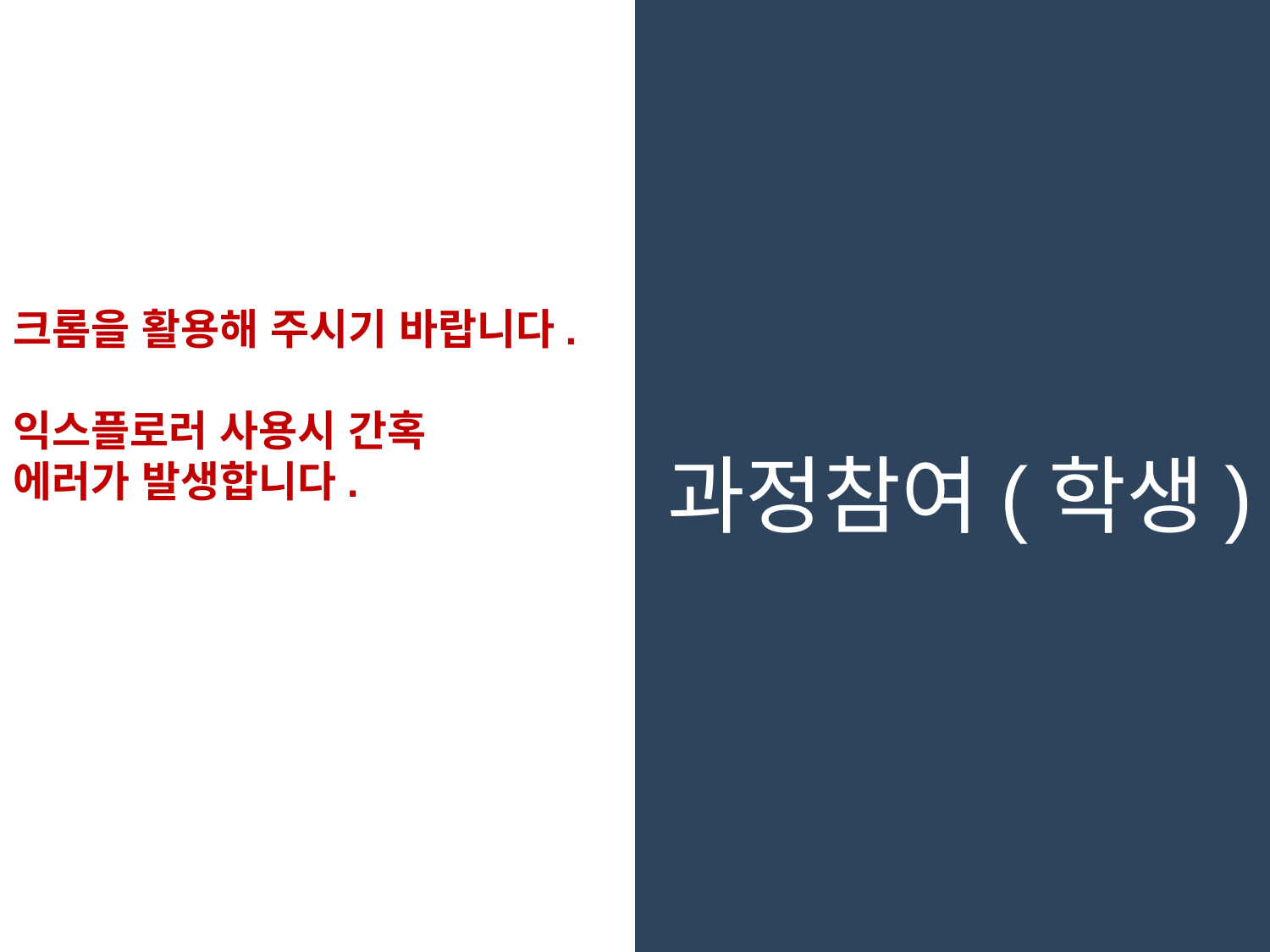

크롬을 활용해 주시기 바랍니다.

익스플로러 사용시 간혹
에러가 발생합니다.
과정참여(학생)